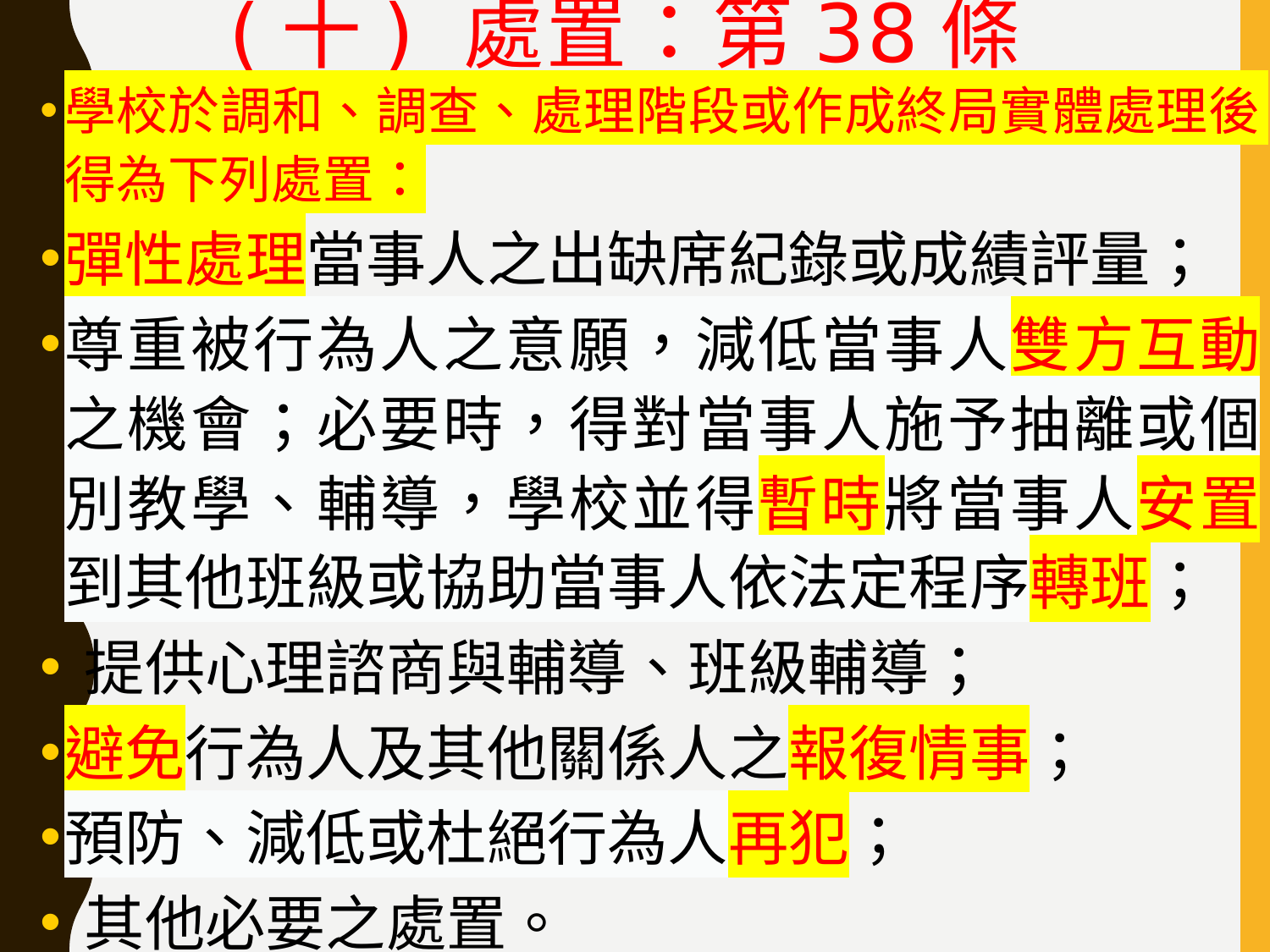

# (十) 處置：第38條
學校於調和、調查、處理階段或作成終局實體處理後，得為下列處置：
彈性處理當事人之出缺席紀錄或成績評量；
尊重被行為人之意願，減低當事人雙方互動之機會；必要時，得對當事人施予抽離或個別教學、輔導，學校並得暫時將當事人安置到其他班級或協助當事人依法定程序轉班；
 提供心理諮商與輔導、班級輔導；
避免行為人及其他關係人之報復情事；
預防、減低或杜絕行為人再犯；
 其他必要之處置。